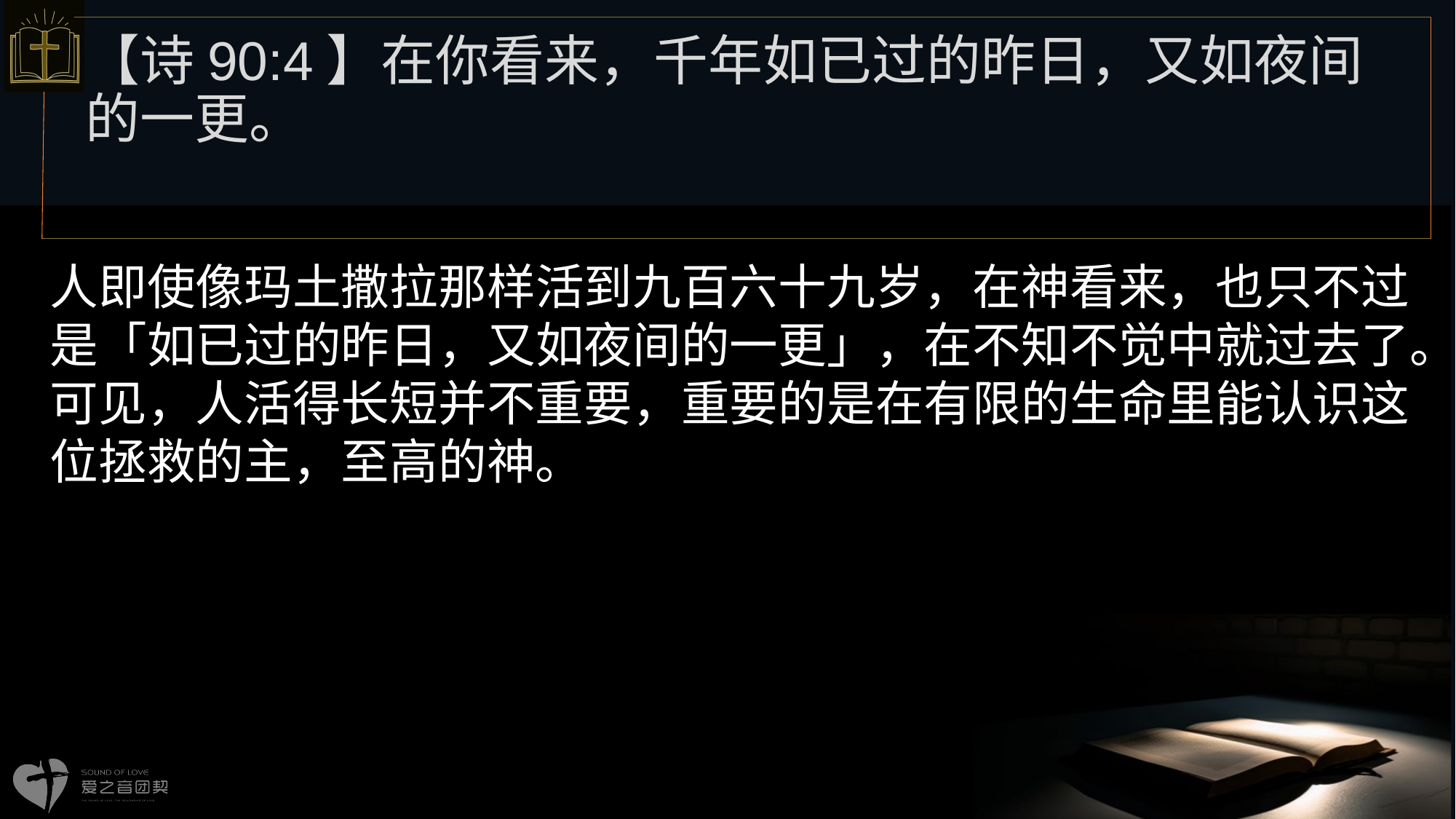

【诗90:4】在你看来，千年如已过的昨日，又如夜间的一更。
# 人即使像玛土撒拉那样活到九百六十九岁，在神看来，也只不过是「如已过的昨日，又如夜间的一更」，在不知不觉中就过去了。可见，人活得长短并不重要，重要的是在有限的生命里能认识这位拯救的主，至高的神。